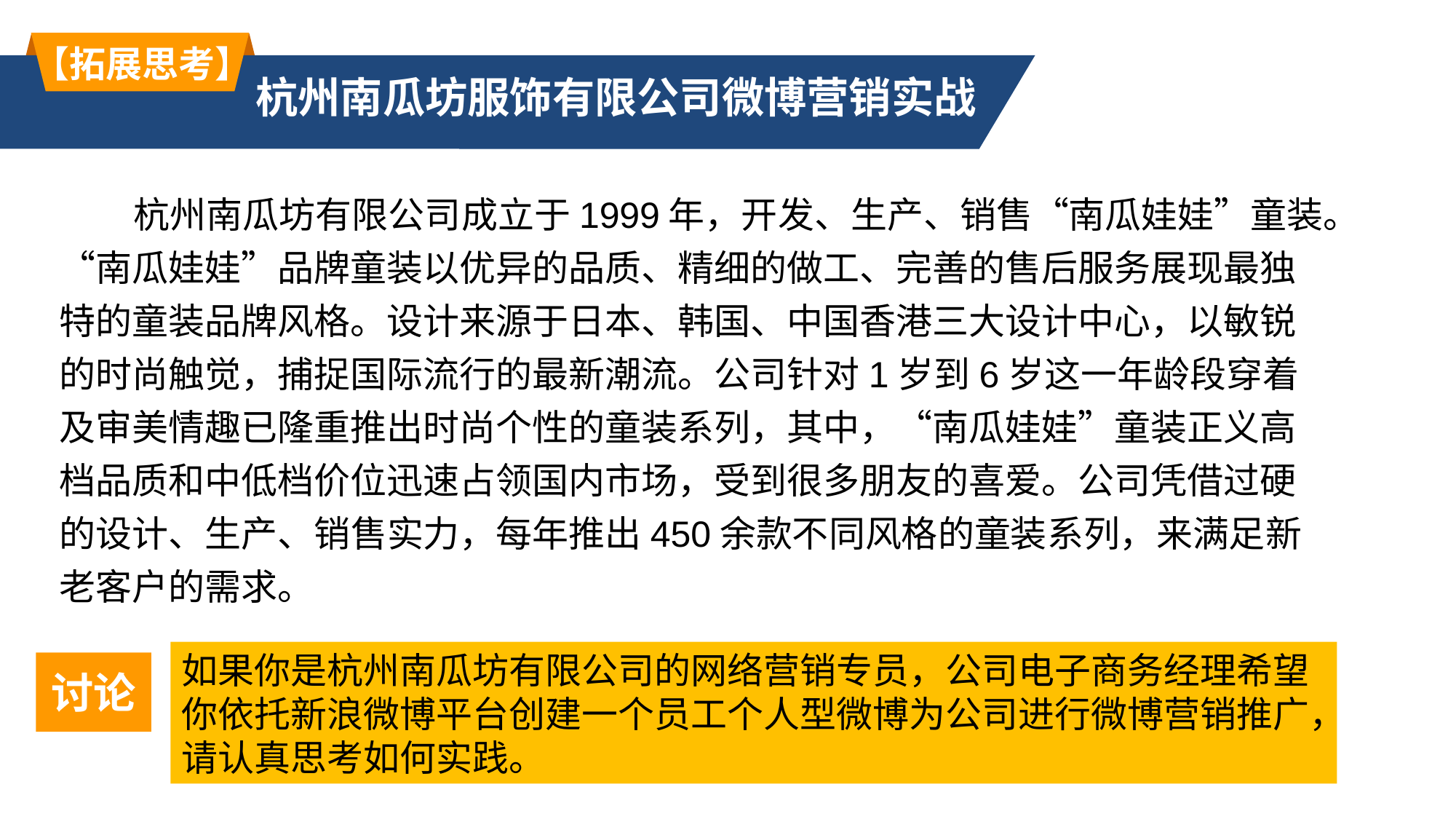

【拓展思考】

杭州南瓜坊服饰有限公司微博营销实战
        杭州南瓜坊有限公司成立于1999年，开发、生产、销售“南瓜娃娃”童装。“南瓜娃娃”品牌童装以优异的品质、精细的做工、完善的售后服务展现最独特的童装品牌风格。设计来源于日本、韩国、中国香港三大设计中心，以敏锐的时尚触觉，捕捉国际流行的最新潮流。公司针对1岁到6岁这一年龄段穿着及审美情趣已隆重推出时尚个性的童装系列，其中，“南瓜娃娃”童装正义高档品质和中低档价位迅速占领国内市场，受到很多朋友的喜爱。公司凭借过硬的设计、生产、销售实力，每年推出450余款不同风格的童装系列，来满足新老客户的需求。
如果你是杭州南瓜坊有限公司的网络营销专员，公司电子商务经理希望你依托新浪微博平台创建一个员工个人型微博为公司进行微博营销推广，请认真思考如何实践。
讨论